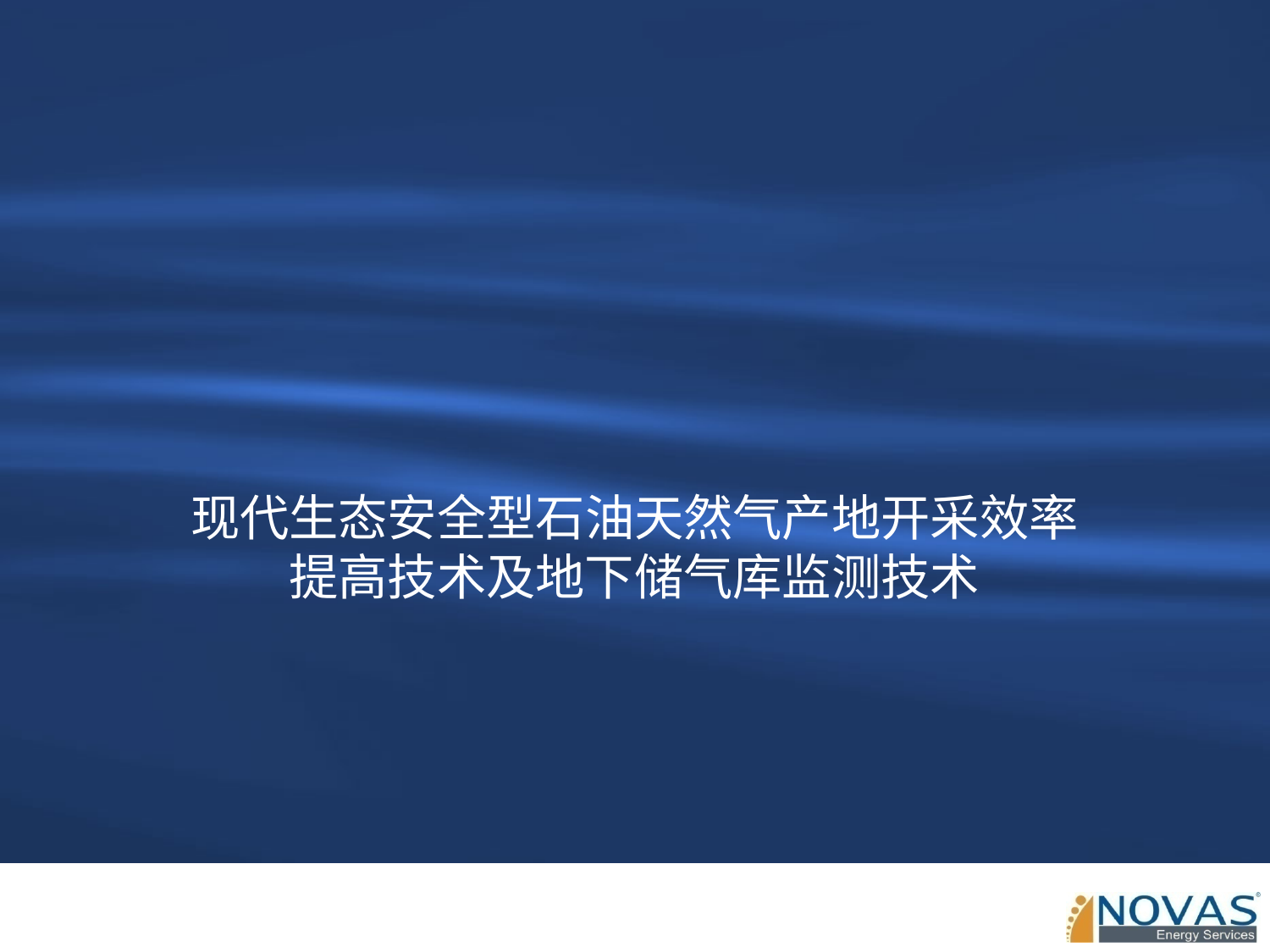

# 现代生态安全型石油天然气产地开采效率 提高技术及地下储气库监测技术